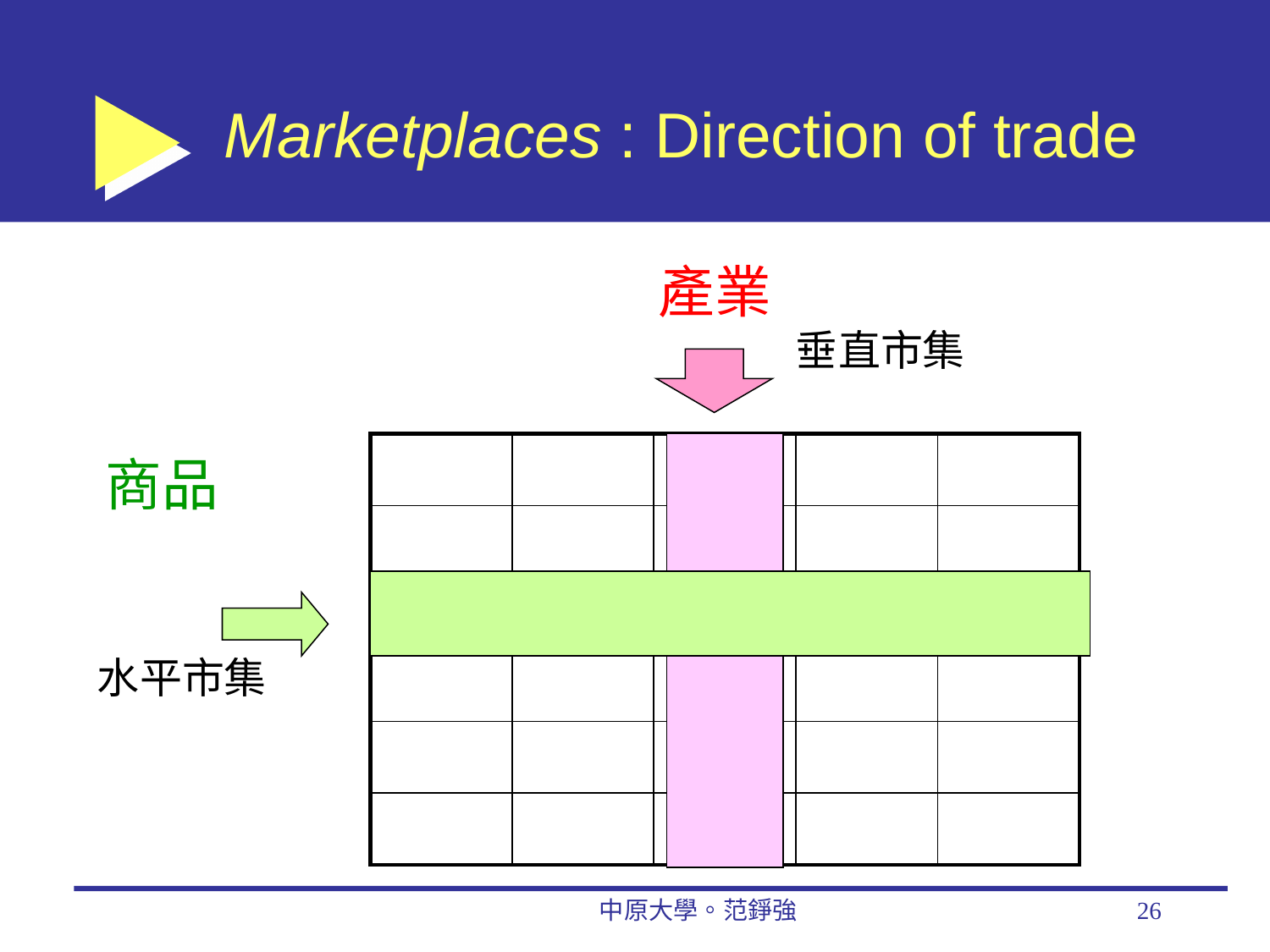

# Marketplaces : Direction of trade
產業
垂直市集

|  |  |  |  |  |
| --- | --- | --- | --- | --- |
|  |  |  |  |  |
|  |  |  |  |  |
|  |  |  |  |  |
|  |  |  |  |  |
|  |  |  |  |  |
商品

水平市集
中原大學。范錚強
26